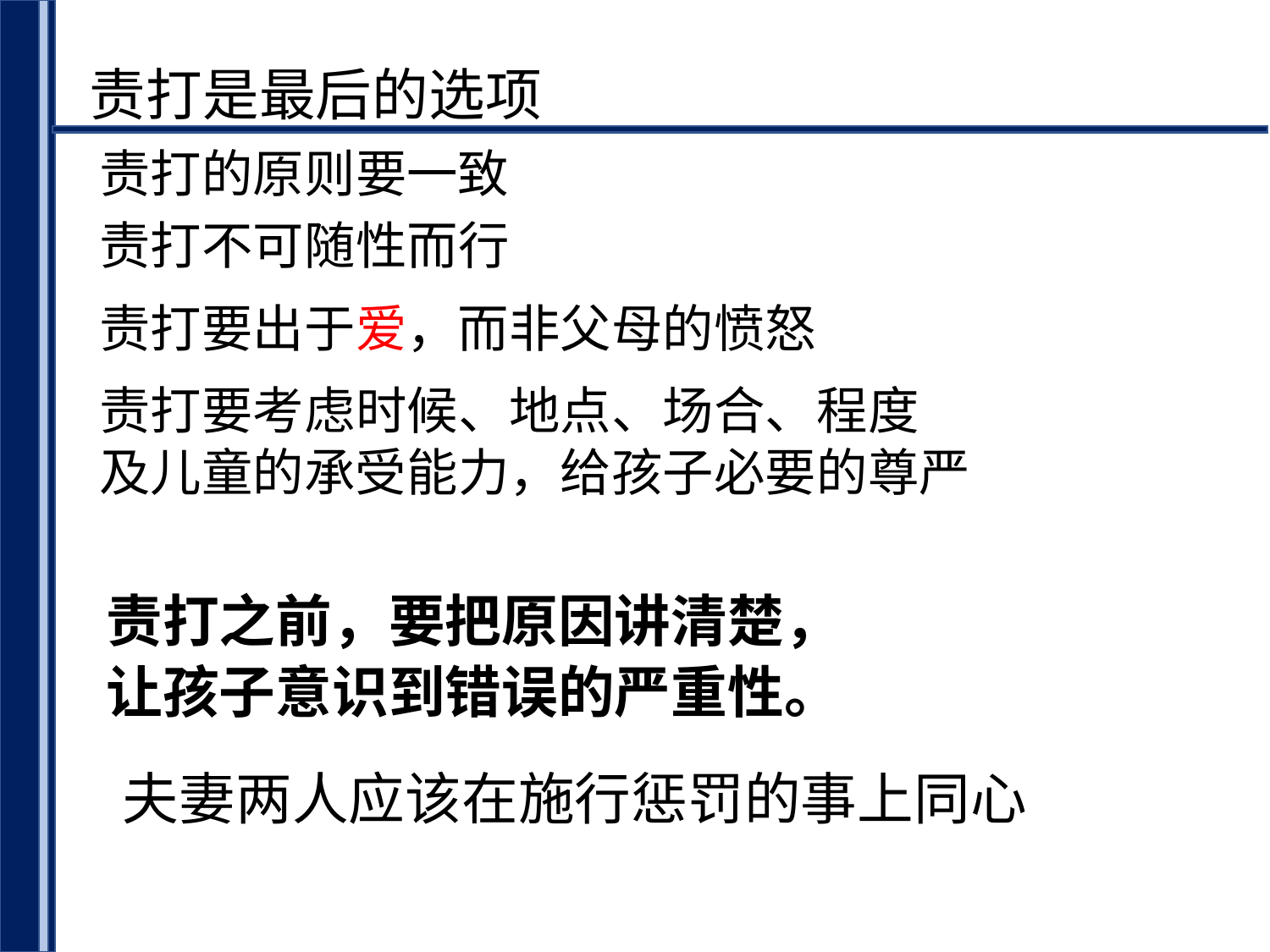

责打是最后的选项

责打的原则要一致
责打不可随性而行
责打要出于爱，而非父母的愤怒
责打要考虑时候、地点、场合、程度
及儿童的承受能力，给孩子必要的尊严
责打之前，要把原因讲清楚，
让孩子意识到错误的严重性。
夫妻两人应该在施行惩罚的事上同心